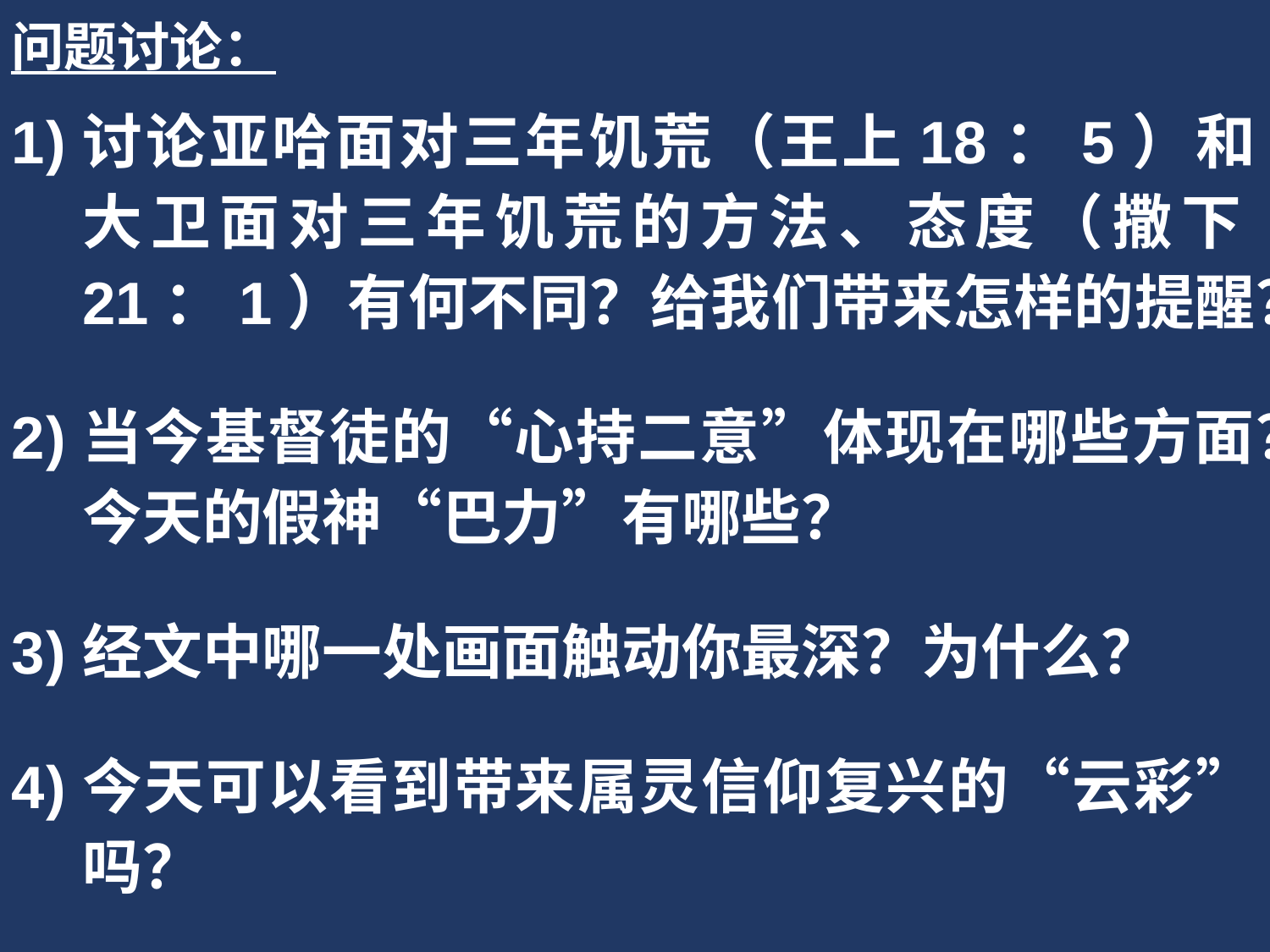

问题讨论：
讨论亚哈面对三年饥荒（王上18：5）和大卫面对三年饥荒的方法、态度（撒下21：1）有何不同？给我们带来怎样的提醒？

当今基督徒的“心持二意”体现在哪些方面？今天的假神“巴力”有哪些？

经文中哪一处画面触动你最深？为什么？

今天可以看到带来属灵信仰复兴的“云彩”吗？